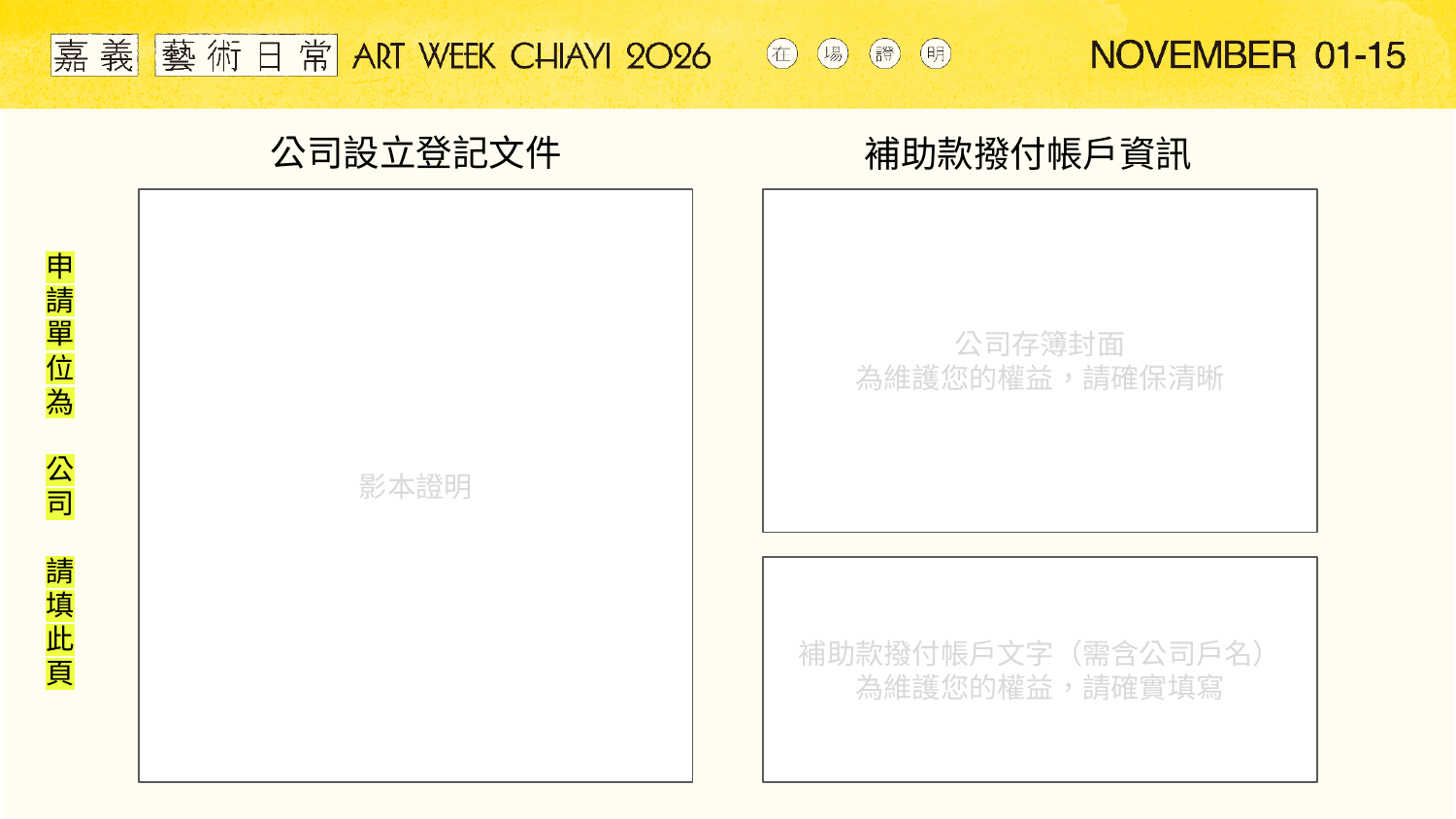

公司設立登記文件
補助款撥付帳戶資訊
影本證明
公司存簿封面
為維護您的權益，請確保清晰
申
請
單
位
為

公司

請
填
此
頁
補助款撥付帳戶文字（需含公司戶名）
為維護您的權益，請確實填寫